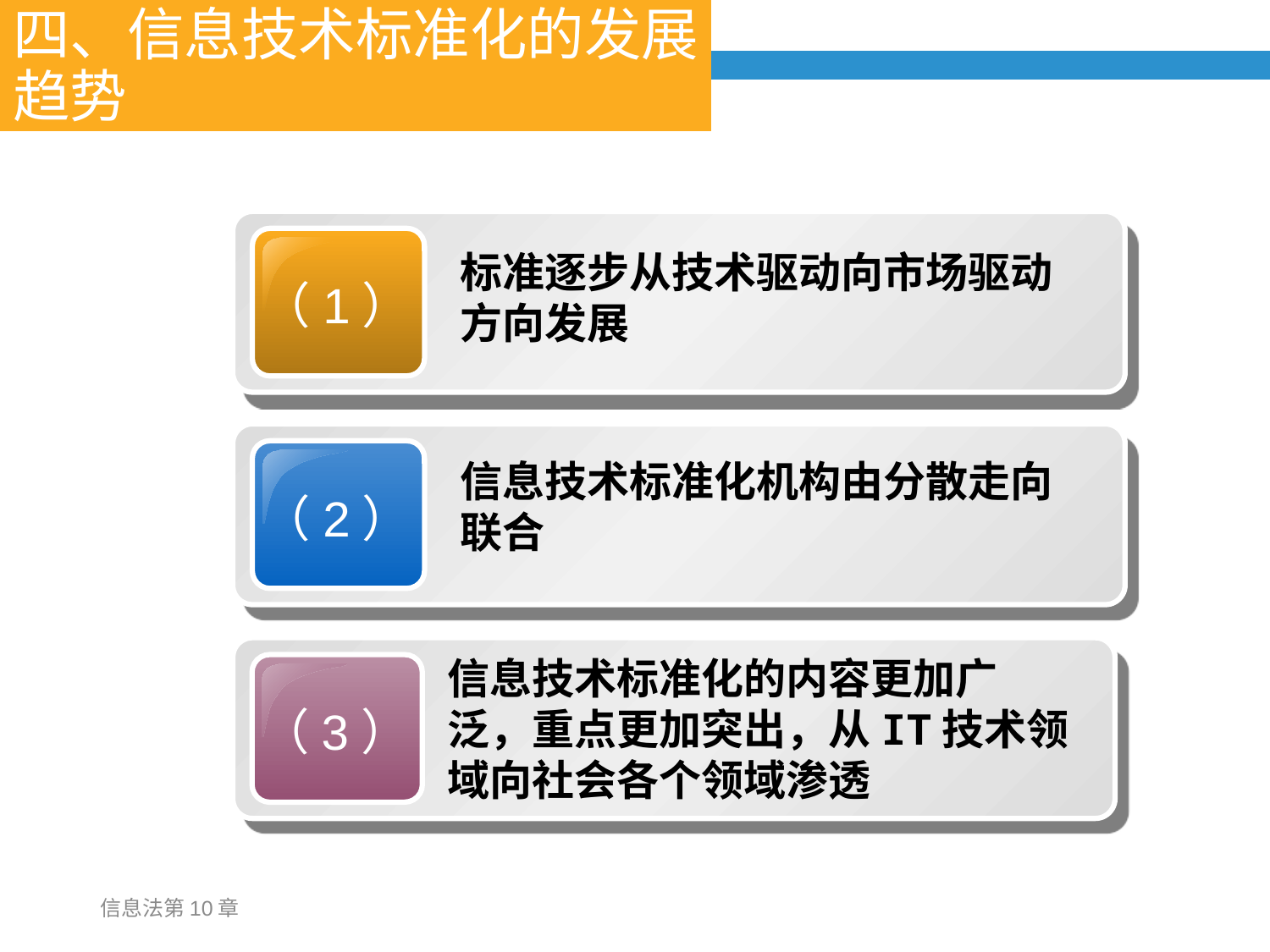

# 四、信息技术标准化的发展趋势

（1）
标准逐步从技术驱动向市场驱动方向发展

（2）
信息技术标准化机构由分散走向联合

信息技术标准化的内容更加广泛，重点更加突出，从IT技术领域向社会各个领域渗透

（3）
信息法第10章